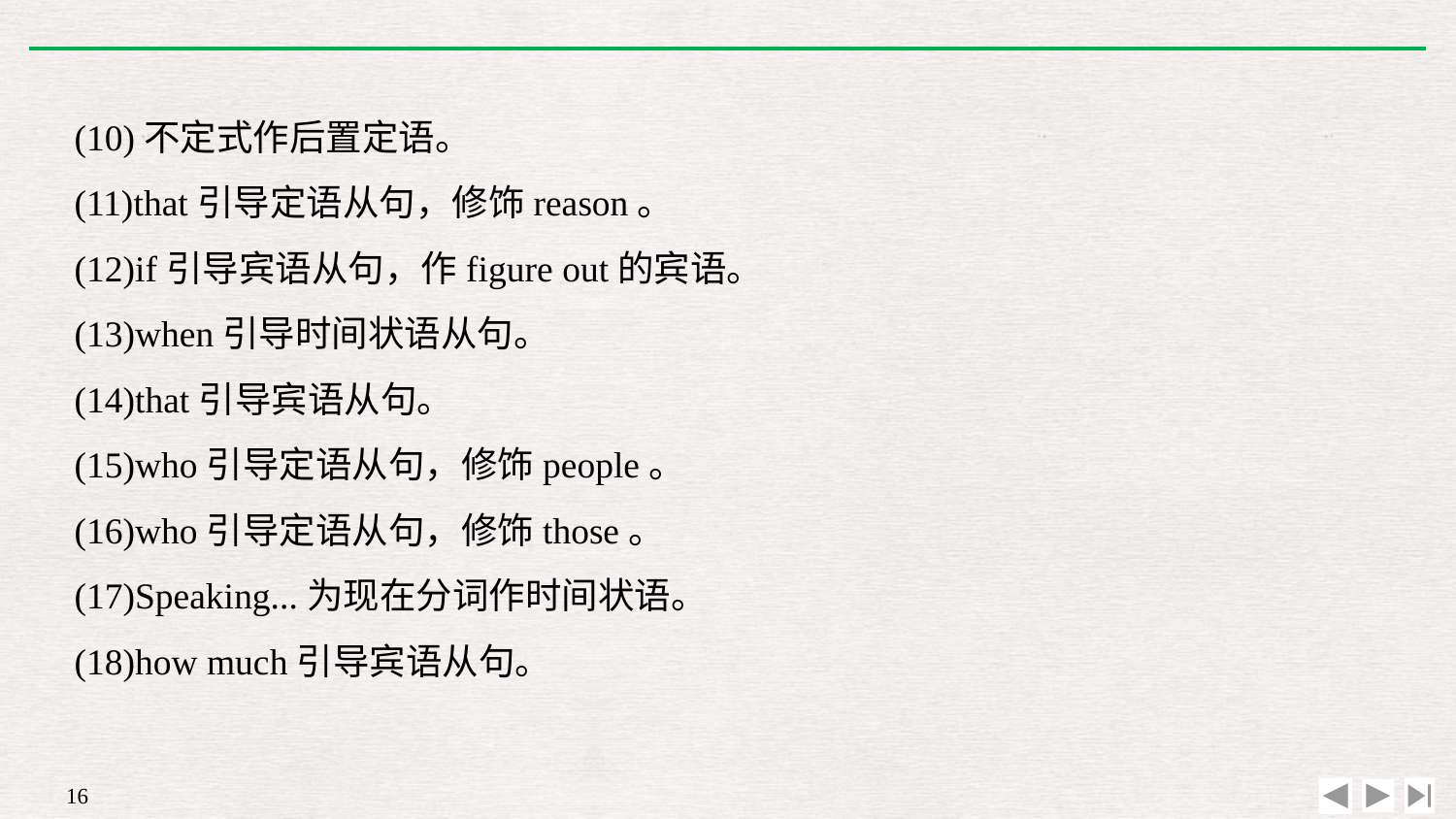

(10)不定式作后置定语。
(11)that引导定语从句，修饰reason。
(12)if引导宾语从句，作figure out的宾语。
(13)when引导时间状语从句。
(14)that引导宾语从句。
(15)who引导定语从句，修饰people。
(16)who引导定语从句，修饰those。
(17)Speaking...为现在分词作时间状语。
(18)how much引导宾语从句。